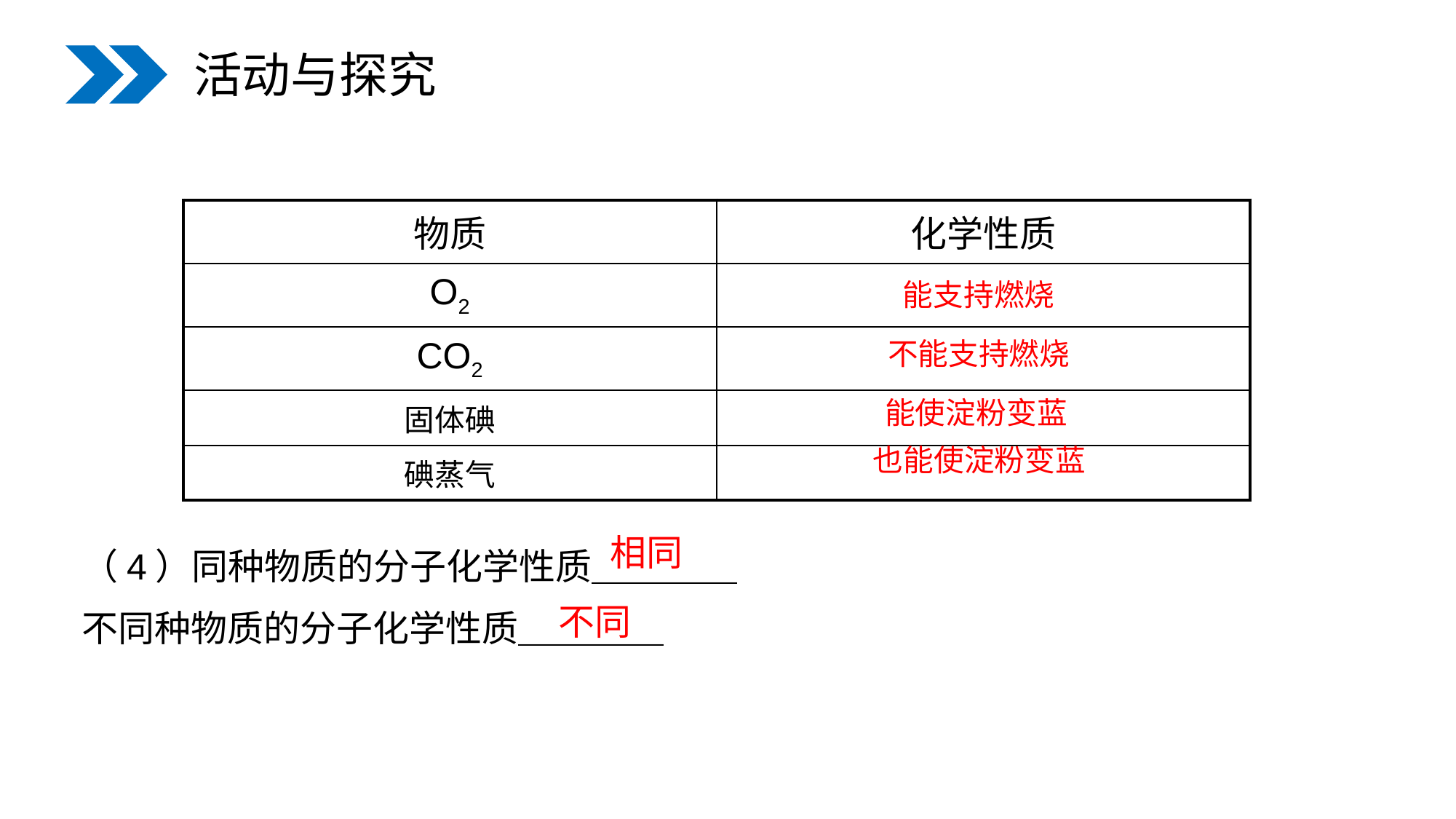

活动与探究
| 物质 | 化学性质 |
| --- | --- |
| O2 |  |
| CO2 |  |
| 固体碘 |  |
| 碘蒸气 |  |

能支持燃烧

不能支持燃烧
能使淀粉变蓝
也能使淀粉变蓝
相同
（4）同种物质的分子化学性质＿＿＿＿
不同种物质的分子化学性质＿＿＿＿
不同